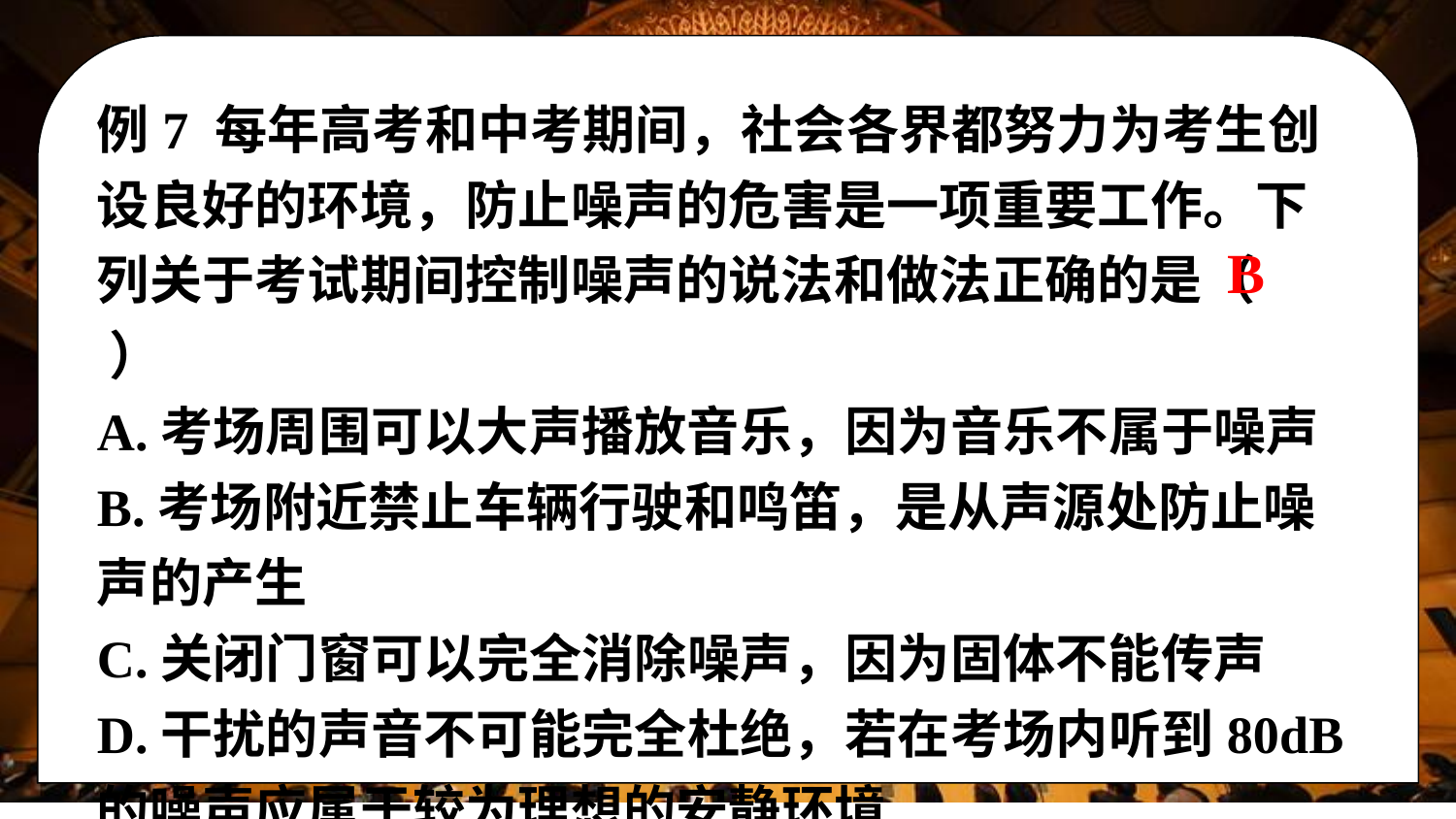

例7 每年高考和中考期间，社会各界都努力为考生创设良好的环境，防止噪声的危害是一项重要工作。下列关于考试期间控制噪声的说法和做法正确的是（      ）
A.考场周围可以大声播放音乐，因为音乐不属于噪声 B.考场附近禁止车辆行驶和鸣笛，是从声源处防止噪声的产生
C.关闭门窗可以完全消除噪声，因为固体不能传声
D.干扰的声音不可能完全杜绝，若在考场内听到80dB的噪声应属于较为理想的安静环境
B